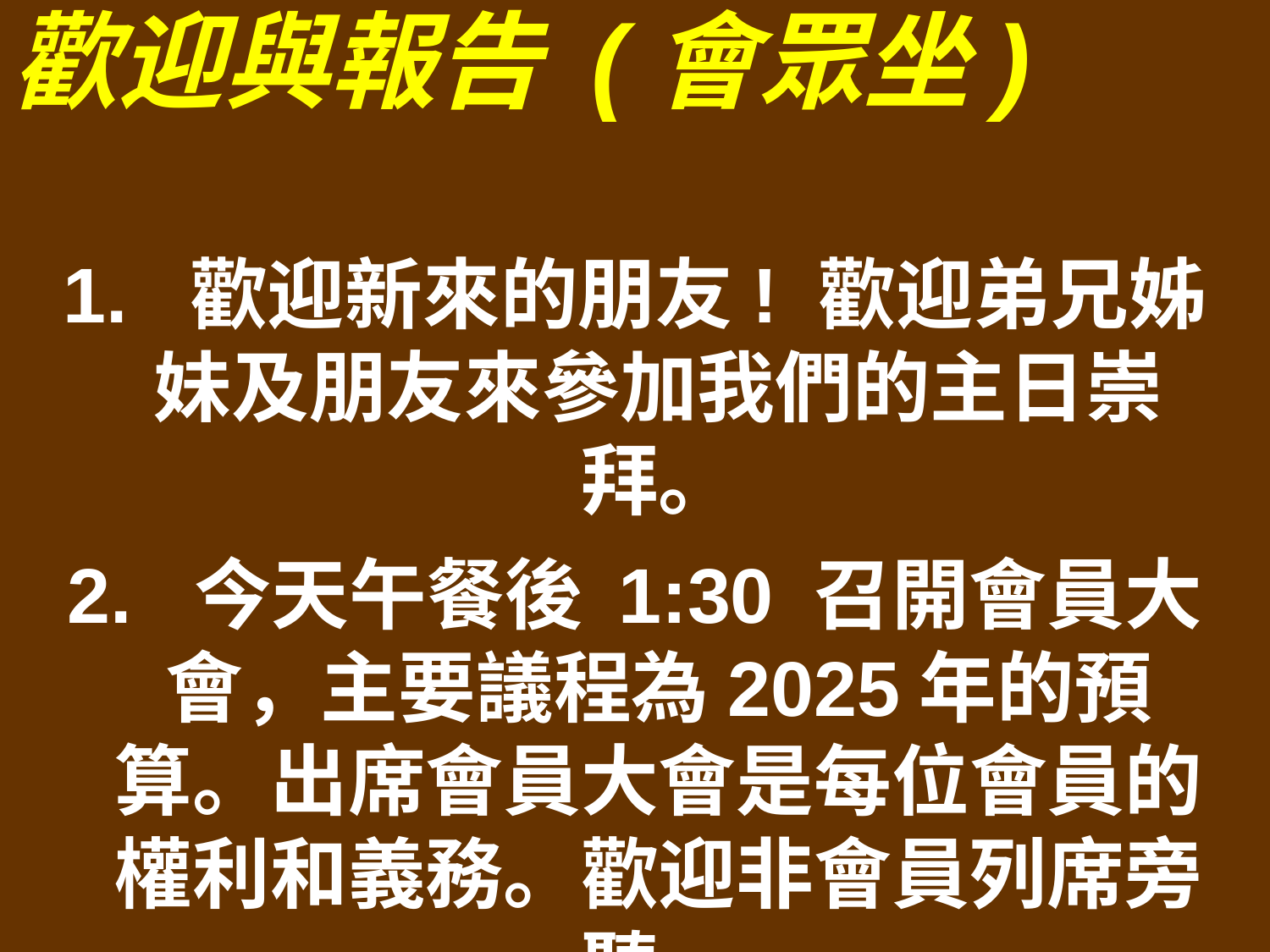

歡迎與報告 (會眾坐)

1.  歡迎新來的朋友! 歡迎弟兄姊妹及朋友來參加我們的主日崇拜。
2.  今天午餐後 1:30 召開會員大會，主要議程為2025年的預算。出席會員大會是每位會員的權利和義務。歡迎非會員列席旁聽。